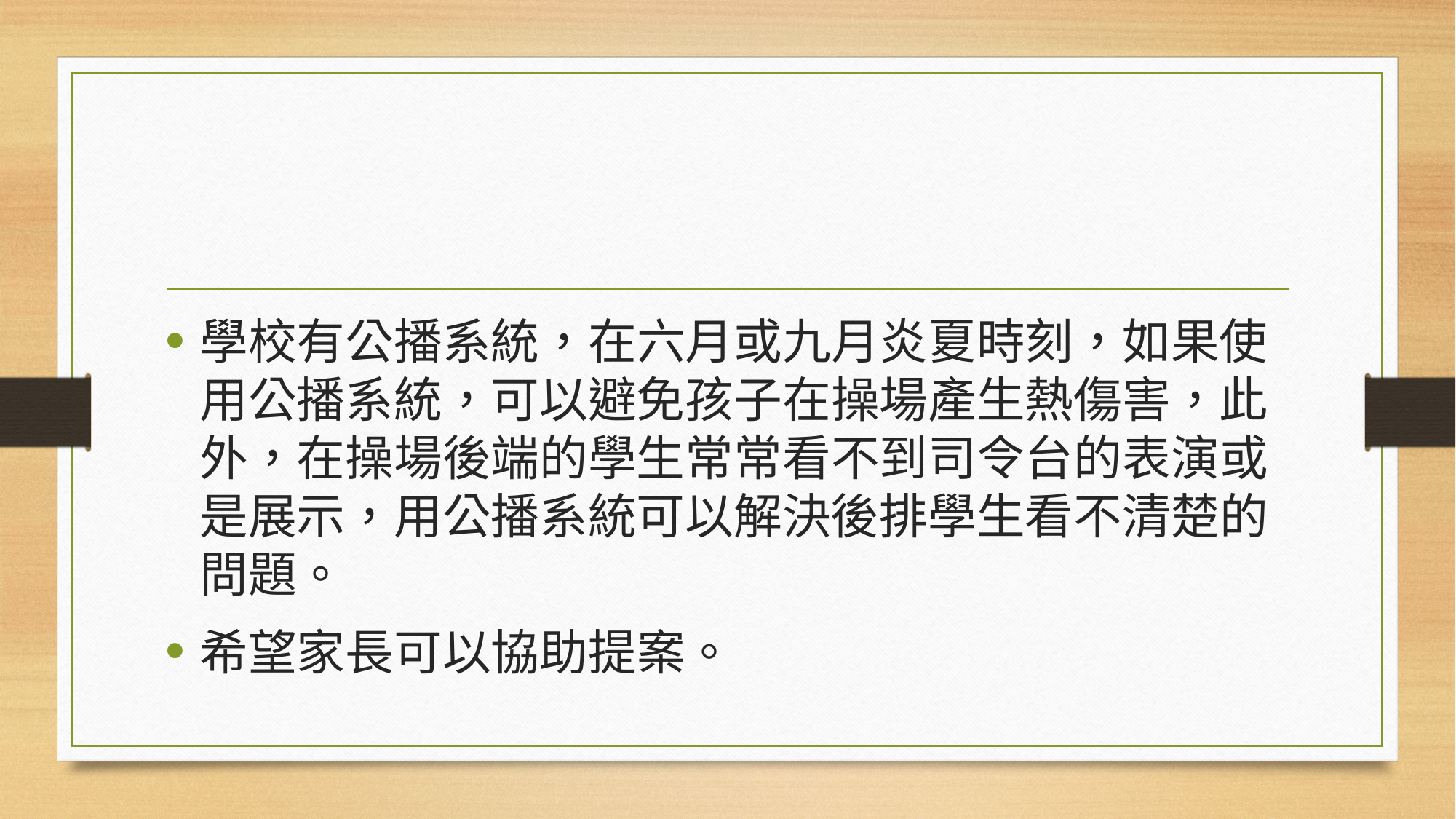

#
學校有公播系統，在六月或九月炎夏時刻，如果使用公播系統，可以避免孩子在操場產生熱傷害，此外，在操場後端的學生常常看不到司令台的表演或是展示，用公播系統可以解決後排學生看不清楚的問題。
希望家長可以協助提案。